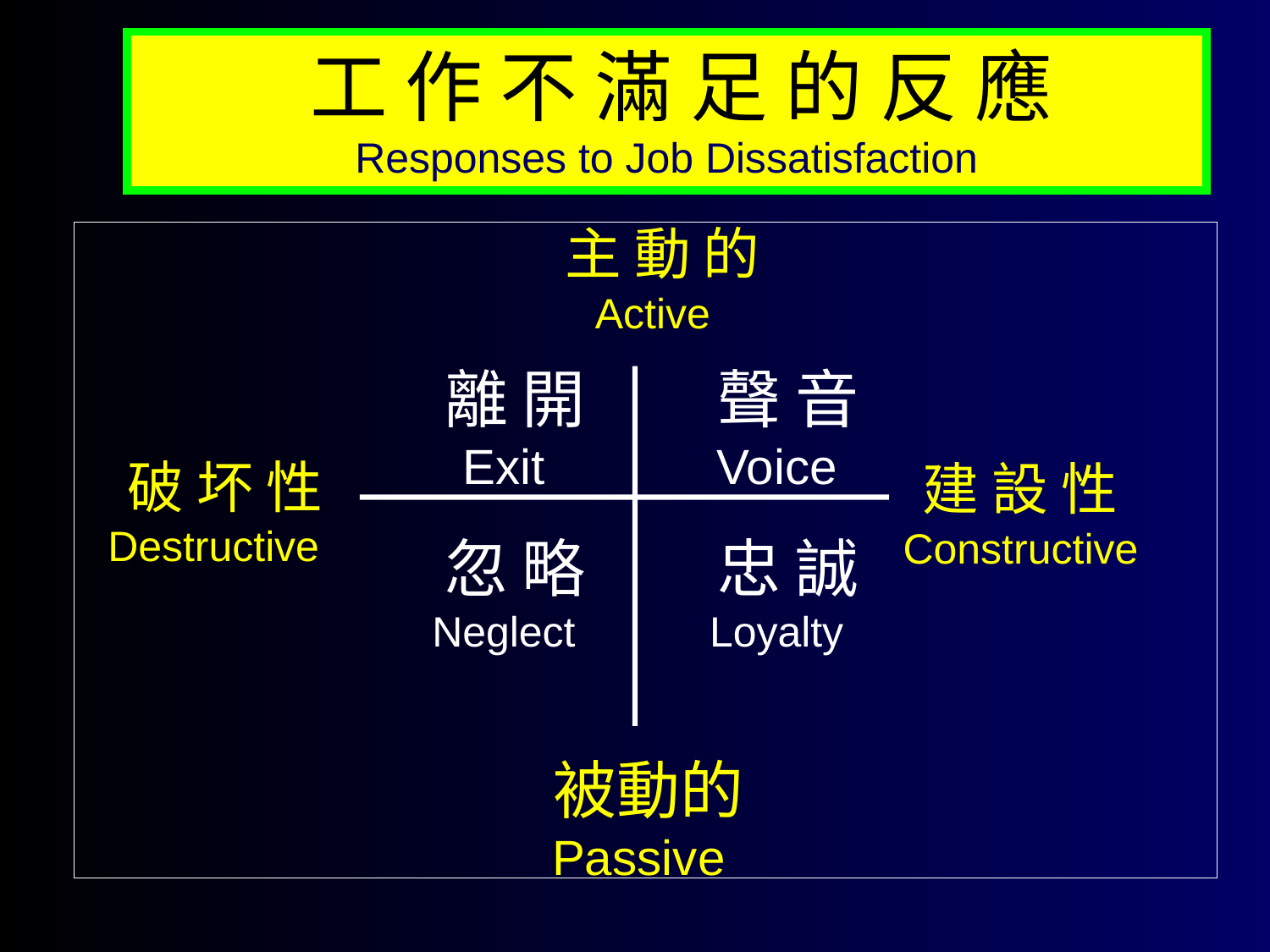

# 工 作 不 滿 足 的 反 應 Responses to Job Dissatisfaction
 主 動 的
Active

 離 開
Exit
 聲 音
Voice

 破 坏 性
Destructive
 建 設 性
Constructive

 忽 略
Neglect
 忠 誠
Loyalty
 被動的
Passive